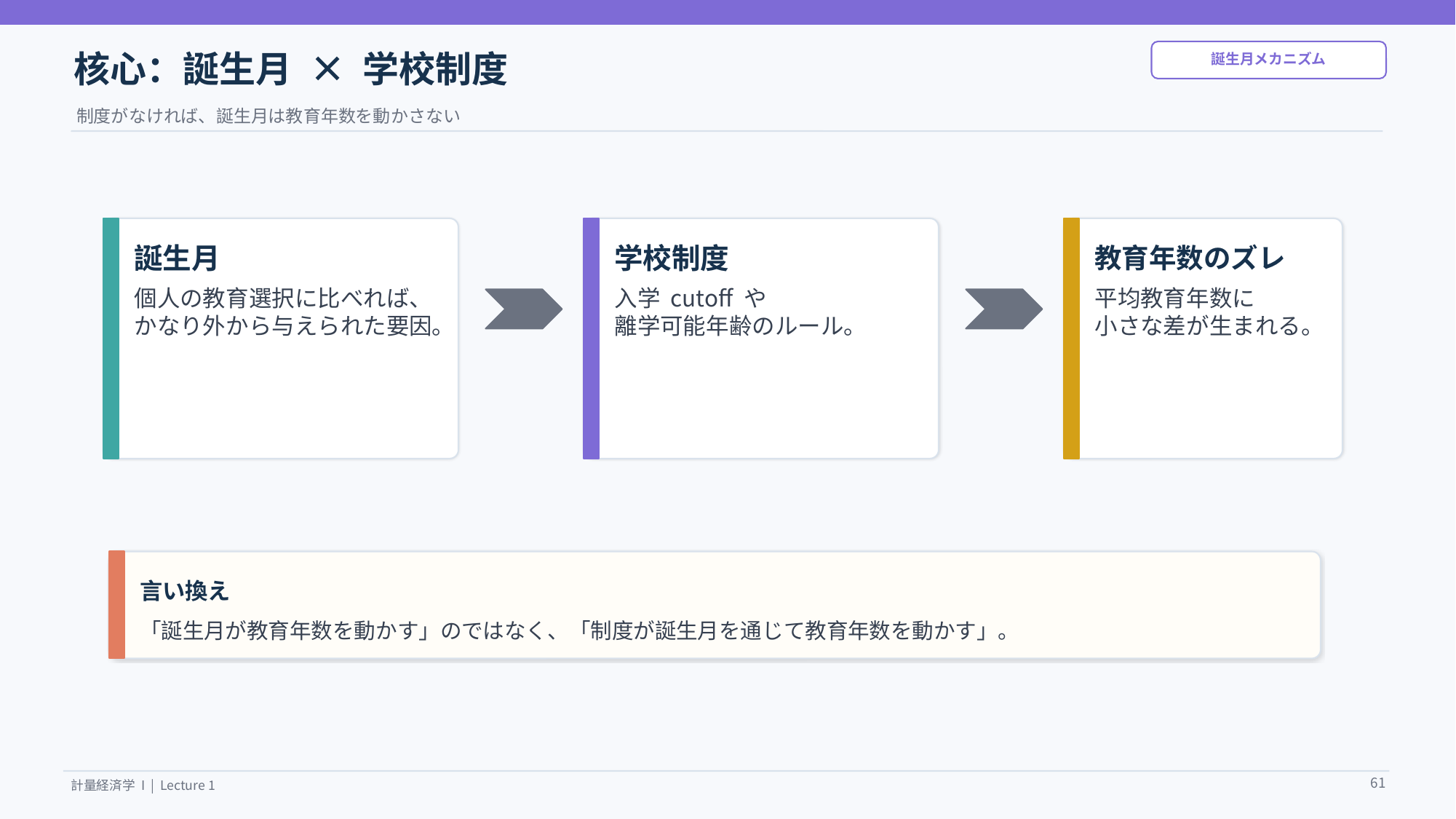

核心：誕生月 × 学校制度

誕生月メカニズム
制度がなければ、誕生月は教育年数を動かさない

誕生月
学校制度
教育年数のズレ
個人の教育選択に比べれば、
かなり外から与えられた要因。
入学 cutoff や
離学可能年齢のルール。
平均教育年数に
小さな差が生まれる。

言い換え
「誕生月が教育年数を動かす」のではなく、「制度が誕生月を通じて教育年数を動かす」。

61
計量経済学 I  |  Lecture 1